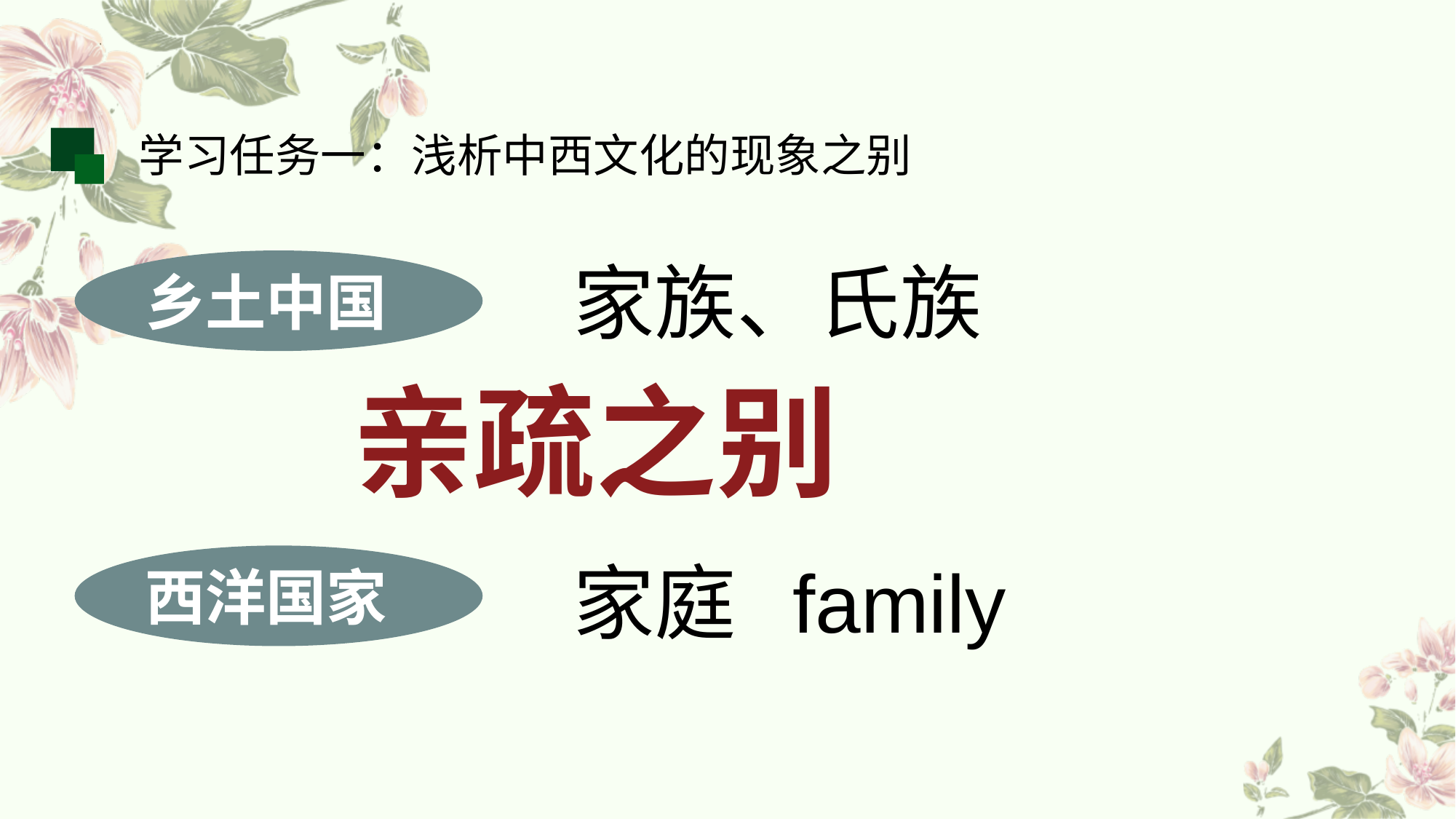

学习任务一：浅析中西文化的现象之别

家族、氏族
乡土中国
亲疏之别
西洋国家
家庭  family